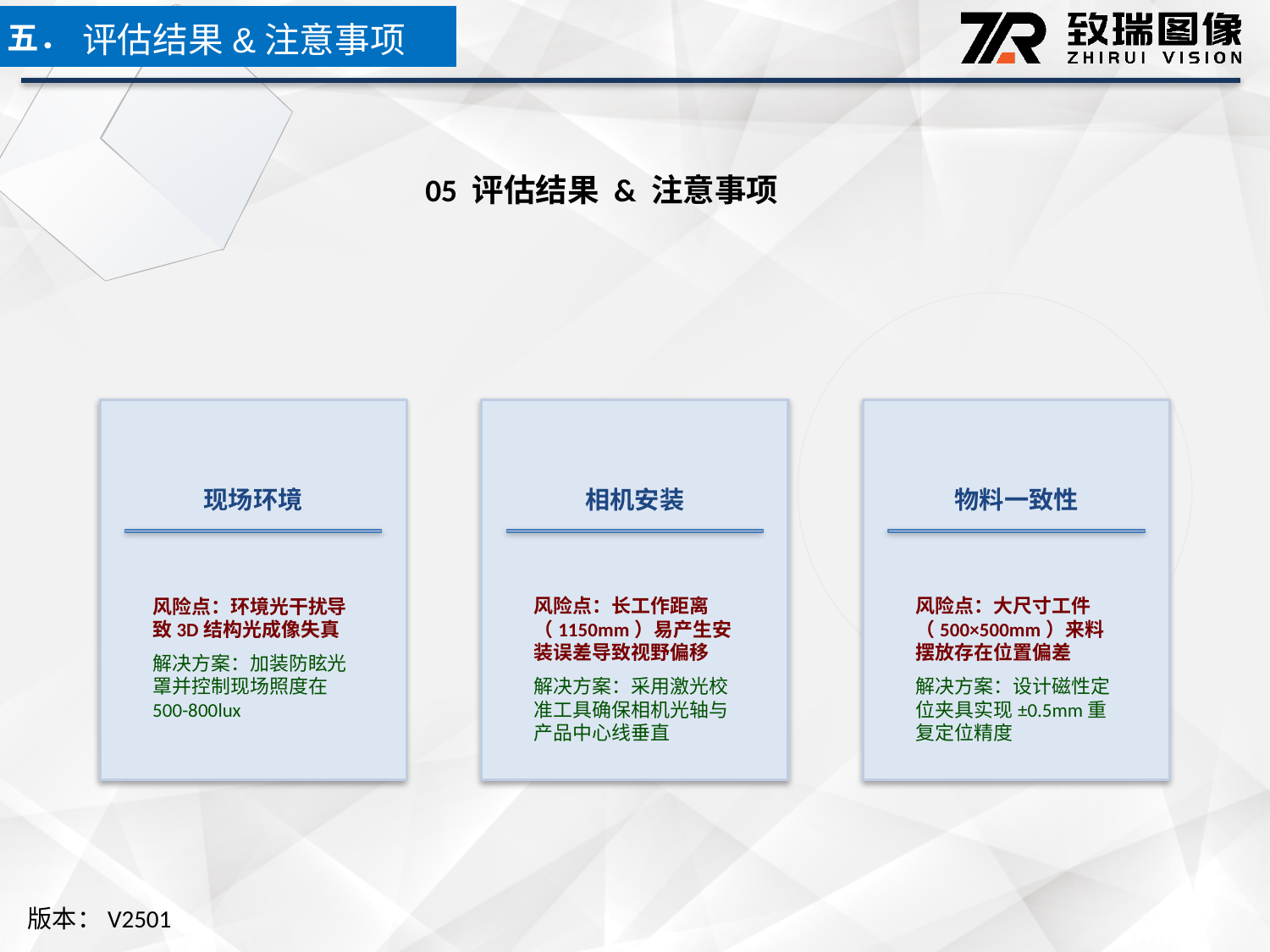

五．
评估结果&注意事项

05 评估结果 & 注意事项

现场环境

相机安装

物料一致性

风险点：环境光干扰导致3D结构光成像失真
解决方案：加装防眩光罩并控制现场照度在500-800lux

风险点：长工作距离（1150mm）易产生安装误差导致视野偏移
解决方案：采用激光校准工具确保相机光轴与产品中心线垂直

风险点：大尺寸工件（500×500mm）来料摆放存在位置偏差
解决方案：设计磁性定位夹具实现±0.5mm重复定位精度